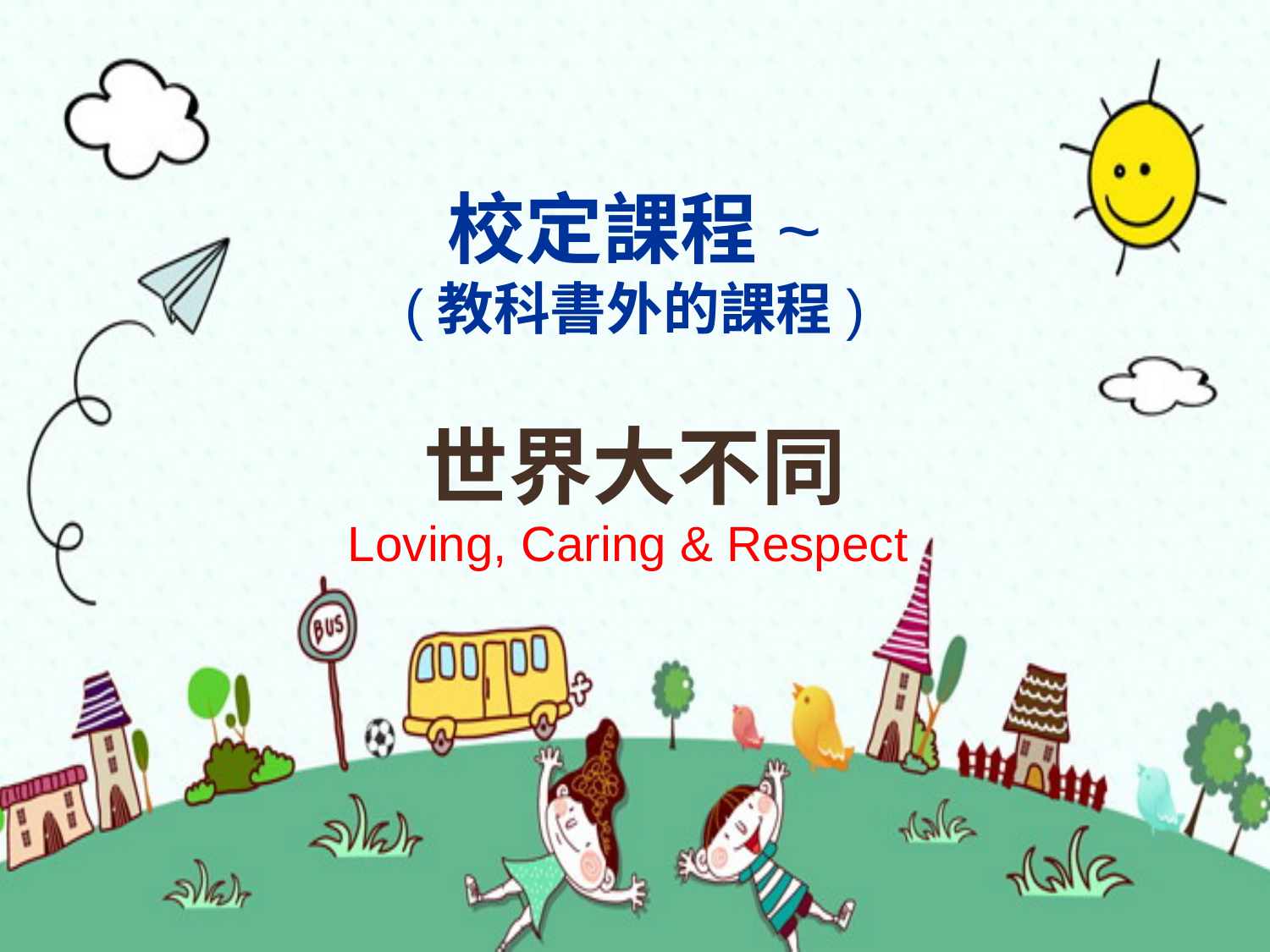

# 校定課程~ (教科書外的課程)
世界大不同
Loving, Caring & Respect